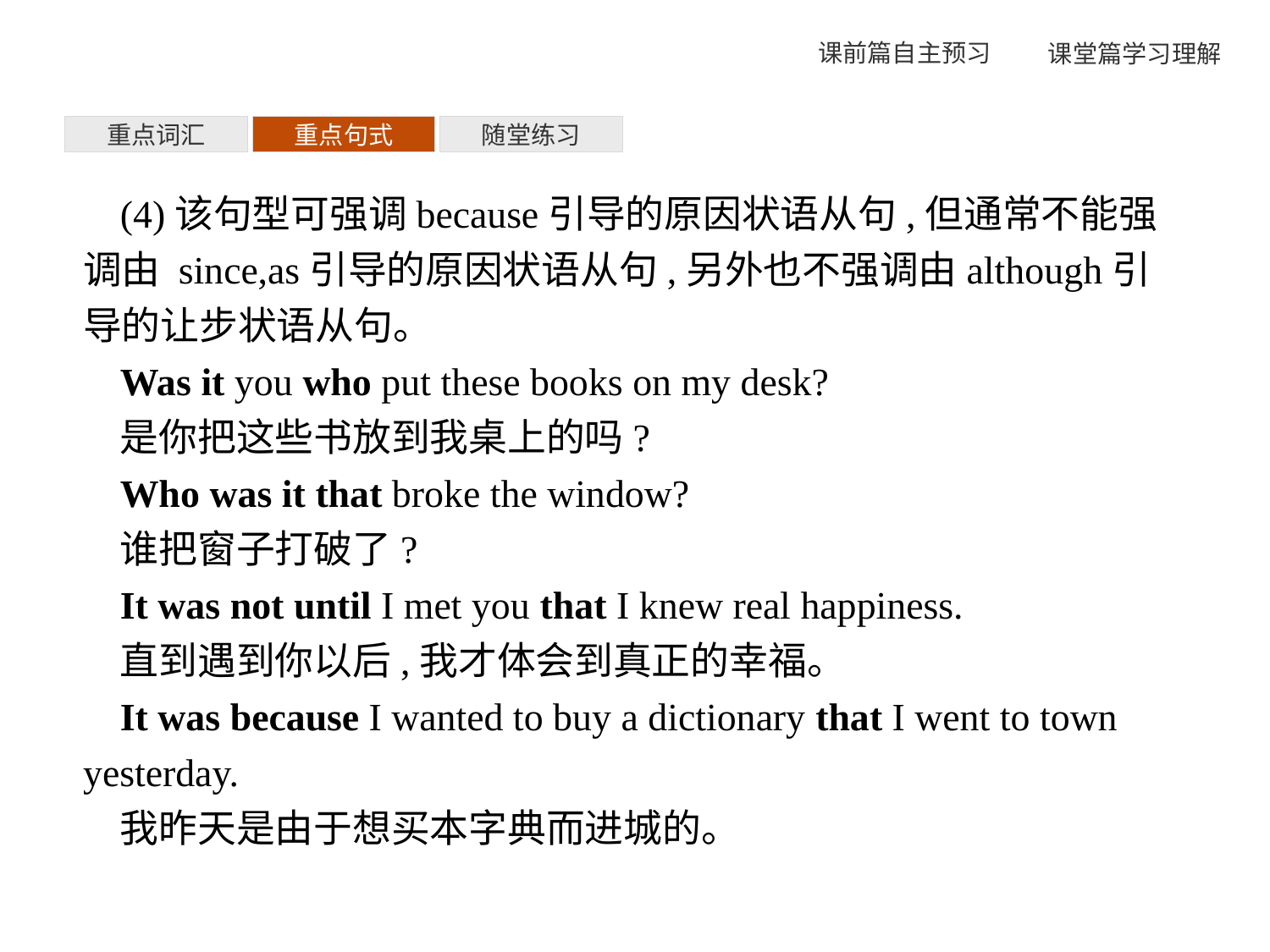

重点词汇
重点句式
随堂练习
(4)该句型可强调because引导的原因状语从句,但通常不能强调由 since,as引导的原因状语从句,另外也不强调由although引导的让步状语从句。
Was it you who put these books on my desk?
是你把这些书放到我桌上的吗?
Who was it that broke the window?
谁把窗子打破了?
It was not until I met you that I knew real happiness.
直到遇到你以后,我才体会到真正的幸福。
It was because I wanted to buy a dictionary that I went to town yesterday.
我昨天是由于想买本字典而进城的。